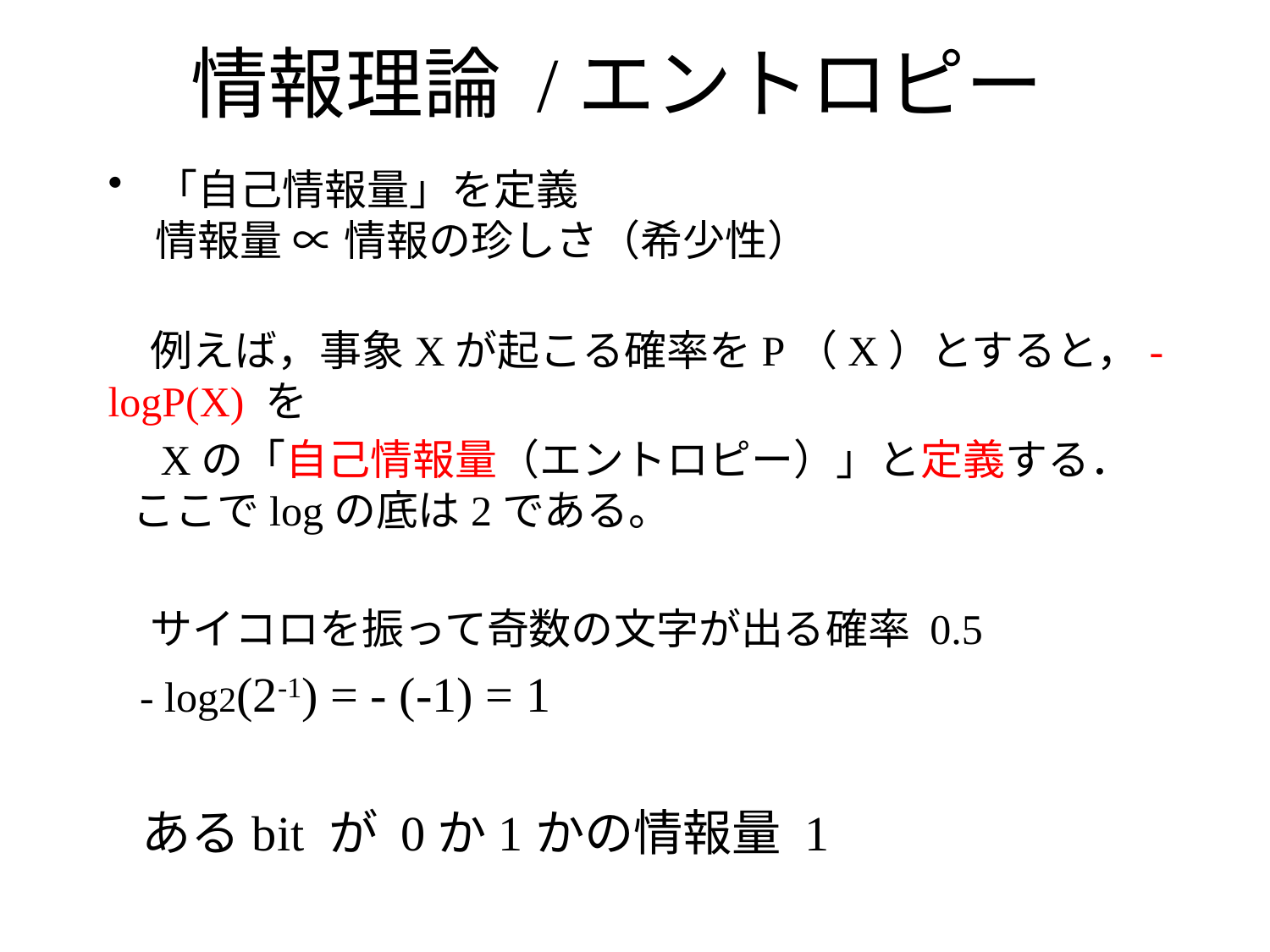

# 情報理論 /エントロピー
「自己情報量」を定義
情報量 ∝ 情報の珍しさ（希少性）
　例えば，事象Xが起こる確率をP（X）とすると，-logP(X) を
　Xの「自己情報量（エントロピー）」と定義する．ここでlogの底は2である。

　サイコロを振って奇数の文字が出る確率 0.5
   - log2(2-1) = - (-1) = 1

  あるbit が 0か1かの情報量 1